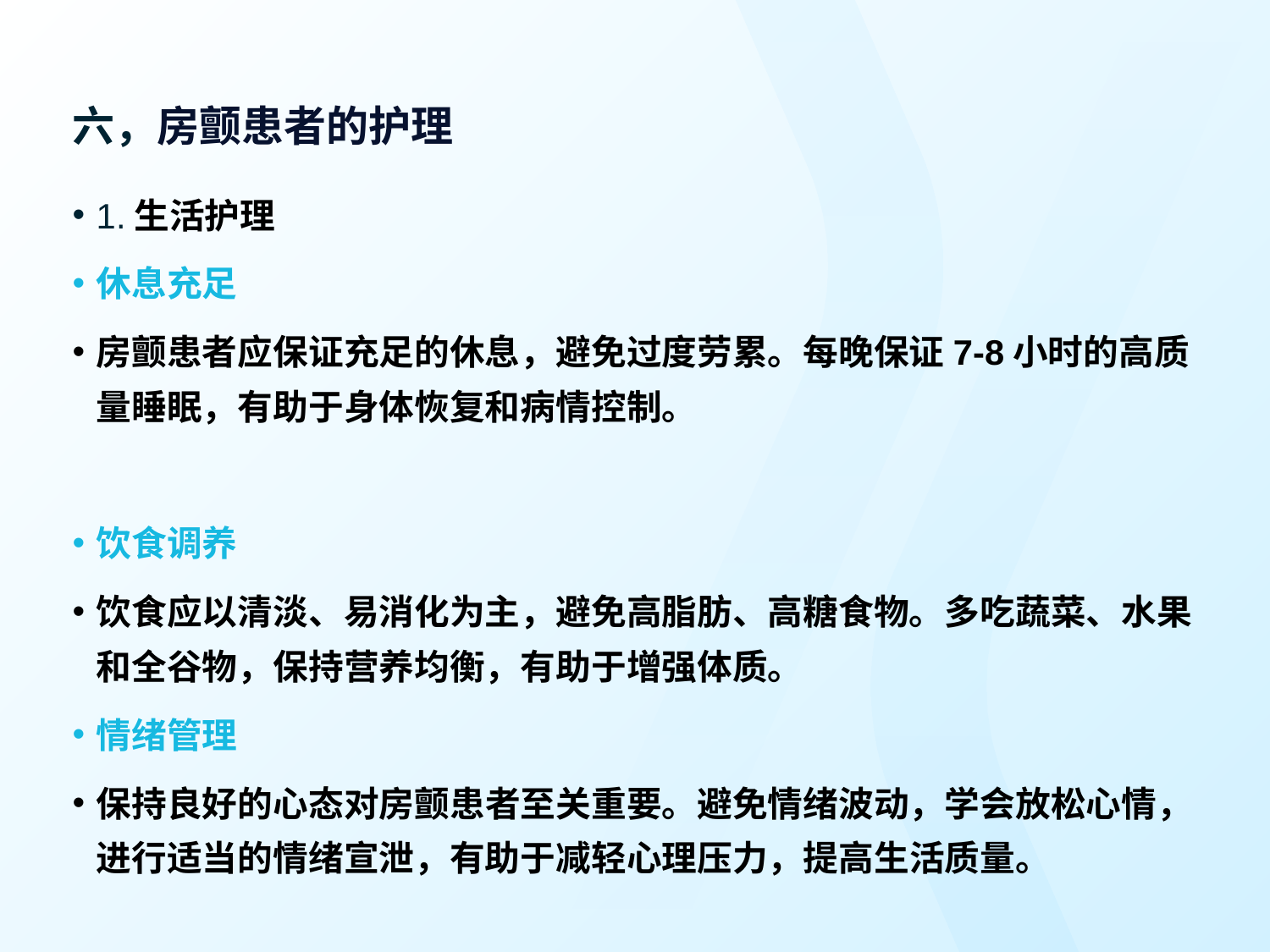

# 六，房颤患者的护理
1.生活护理
休息充足
房颤患者应保证充足的休息，避免过度劳累。每晚保证7-8小时的高质量睡眠，有助于身体恢复和病情控制。

饮食调养
饮食应以清淡、易消化为主，避免高脂肪、高糖食物。多吃蔬菜、水果和全谷物，保持营养均衡，有助于增强体质。
情绪管理
保持良好的心态对房颤患者至关重要。避免情绪波动，学会放松心情，进行适当的情绪宣泄，有助于减轻心理压力，提高生活质量。